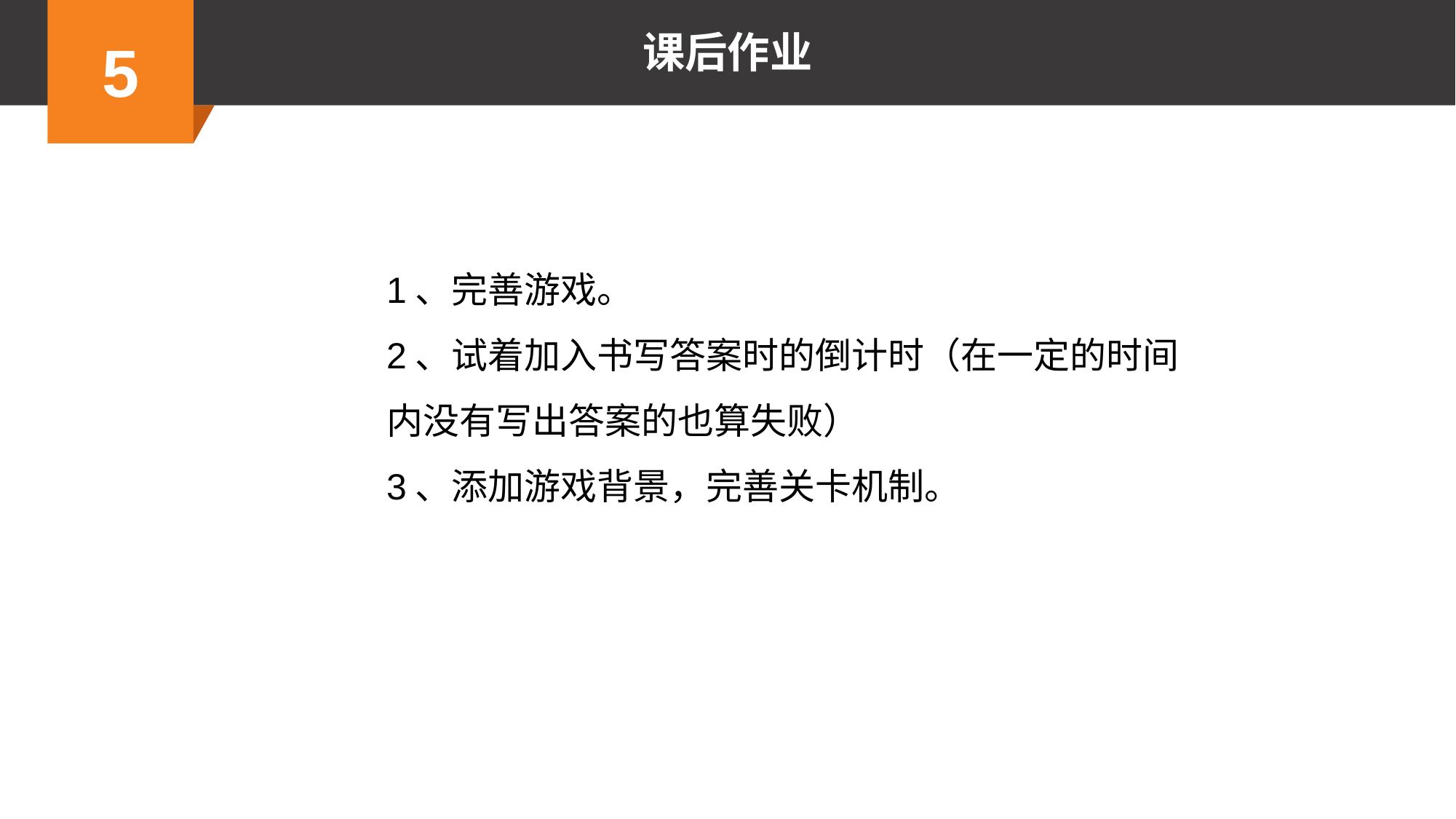

1、完善游戏。
2、试着加入书写答案时的倒计时（在一定的时间内没有写出答案的也算失败）
3、添加游戏背景，完善关卡机制。